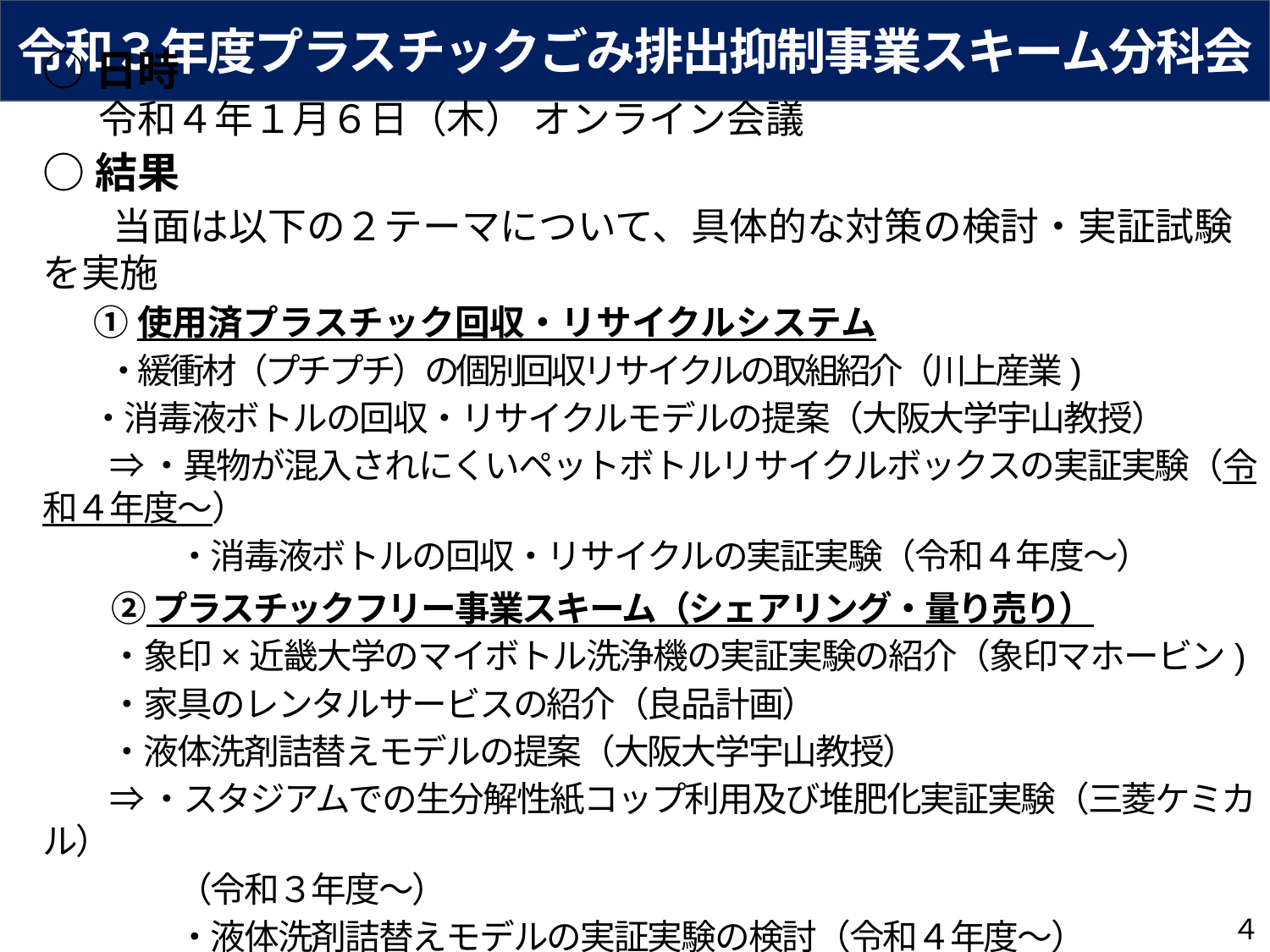

令和３年度プラスチックごみ排出抑制事業スキーム分科会
○日時
　  令和４年１月６日（木） オンライン会議
○結果
　　当面は以下の２テーマについて、具体的な対策の検討・実証試験を実施
　  ① 使用済プラスチック回収・リサイクルシステム
　　・緩衝材（プチプチ）の個別回収リサイクルの取組紹介（川上産業)
　  ・消毒液ボトルの回収・リサイクルモデルの提案（大阪大学宇山教授）
　　⇒ ・異物が混入されにくいペットボトルリサイクルボックスの実証実験（令和４年度～）
　　　　・消毒液ボトルの回収・リサイクルの実証実験（令和４年度～）
　　② プラスチックフリー事業スキーム（シェアリング・量り売り）
　　・象印×近畿大学のマイボトル洗浄機の実証実験の紹介（象印マホービン)
　　・家具のレンタルサービスの紹介（良品計画）
　　・液体洗剤詰替えモデルの提案（大阪大学宇山教授）
　　⇒ ・スタジアムでの生分解性紙コップ利用及び堆肥化実証実験（三菱ケミカル）
　　　　（令和３年度～）
　　　　・液体洗剤詰替えモデルの実証実験の検討（令和４年度～）
　　　　・マイボトル洗浄機の実用化に向けた実証実験の検討（令和４年度～）
４